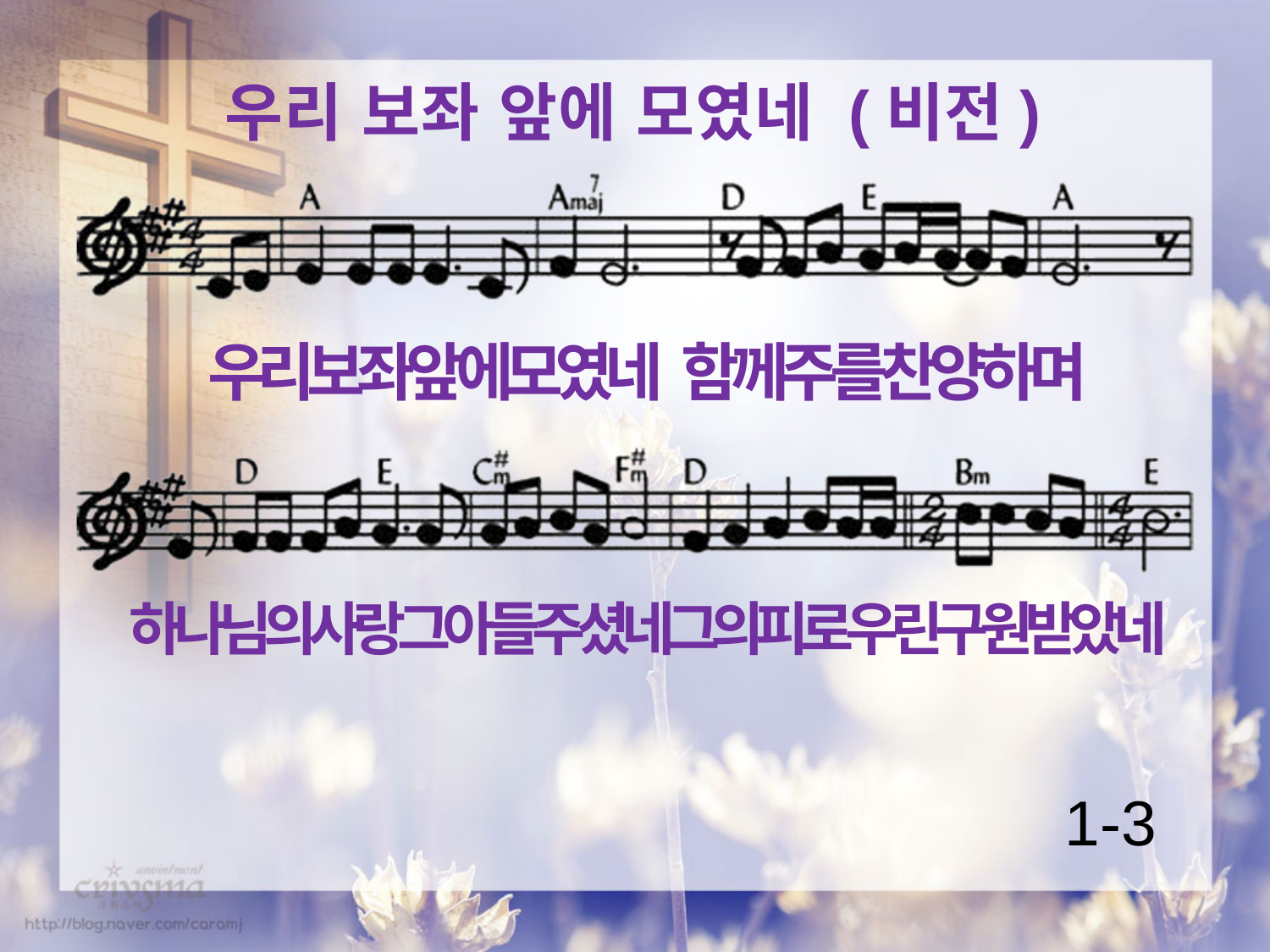

우리 보좌 앞에 모였네 (비전)
우리보좌앞에모였네   함께주를찬양하며
하나님의사랑그아들주셨네그의피로우린구원받았네
1-3